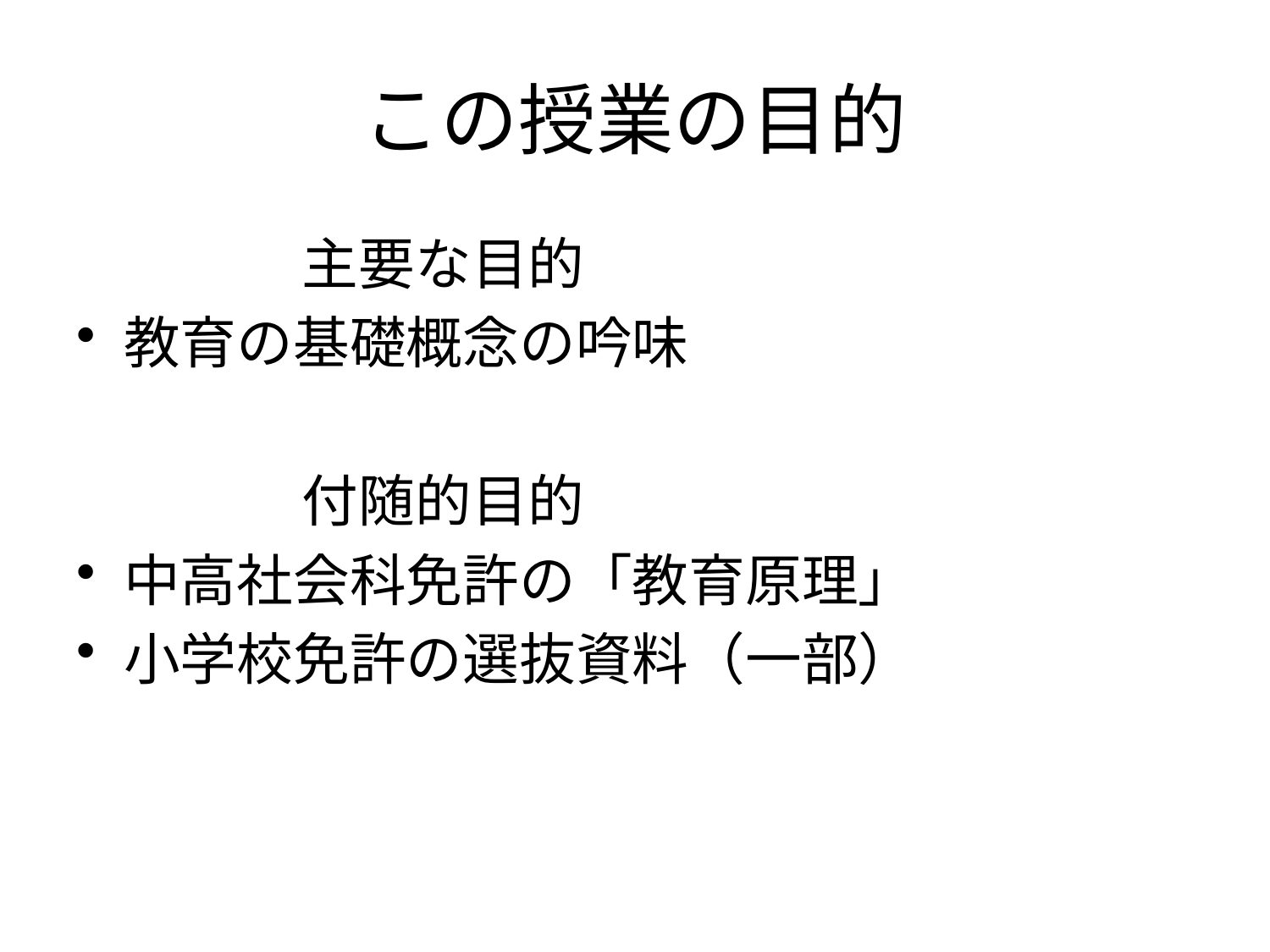

# この授業の目的
　　　　主要な目的
教育の基礎概念の吟味

　　　　付随的目的
中高社会科免許の「教育原理」
小学校免許の選抜資料（一部）